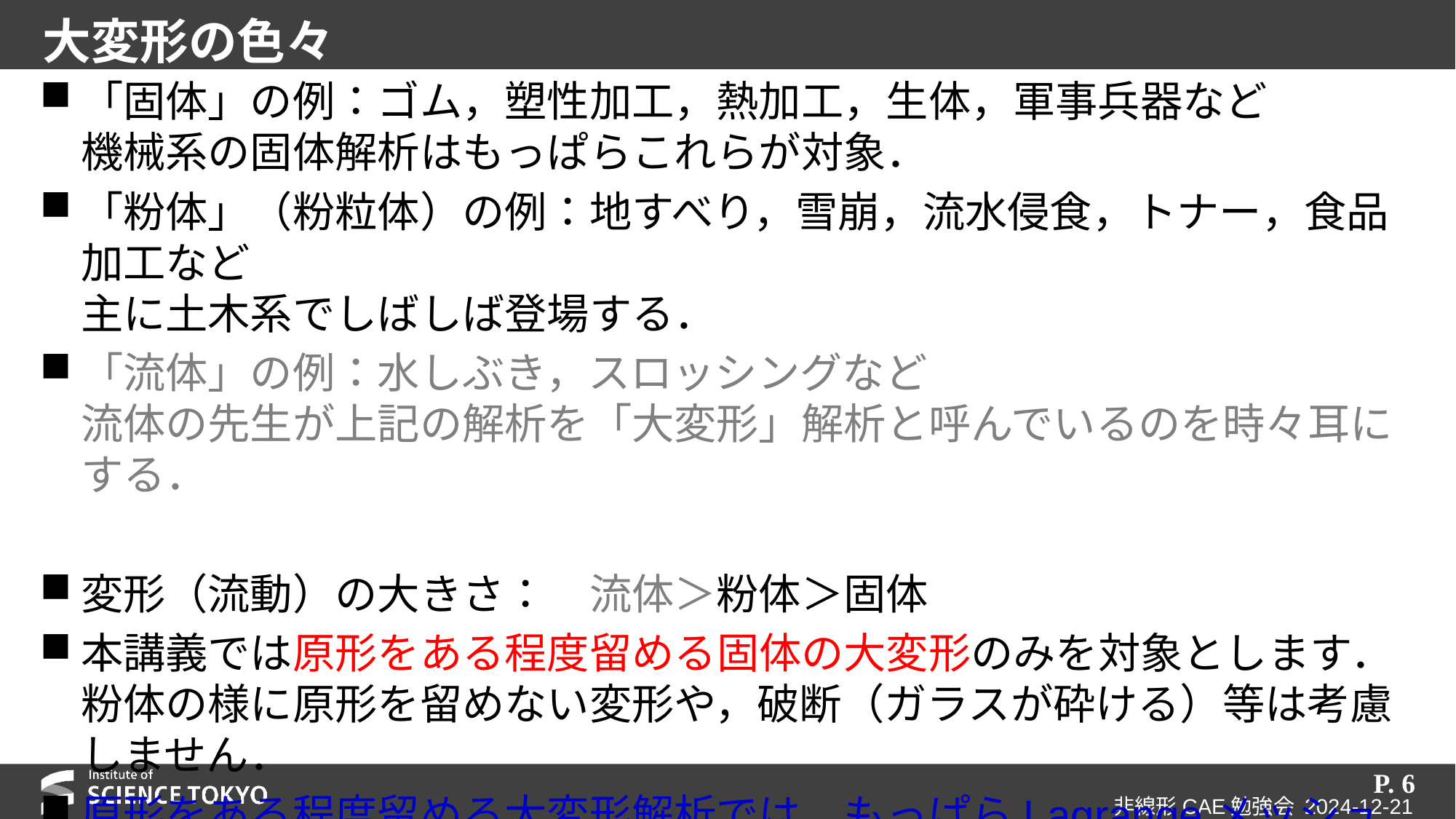

# 大変形の色々
「固体」の例：ゴム，塑性加工，熱加工，生体，軍事兵器など
機械系の固体解析はもっぱらこれらが対象．
「粉体」（粉粒体）の例：地すべり，雪崩，流水侵食，トナー，食品加工など
主に土木系でしばしば登場する．
「流体」の例：水しぶき，スロッシングなど
流体の先生が上記の解析を「大変形」解析と呼んでいるのを時々耳にする．

変形（流動）の大きさ：　流体＞粉体＞固体
本講義では原形をある程度留める固体の大変形のみを対象とします．
粉体の様に原形を留めない変形や，破断（ガラスが砕ける）等は考慮しません．
原形をある程度留める大変形解析では，もっぱらLagrangeメッシュのFEMが使用される．

P. 6